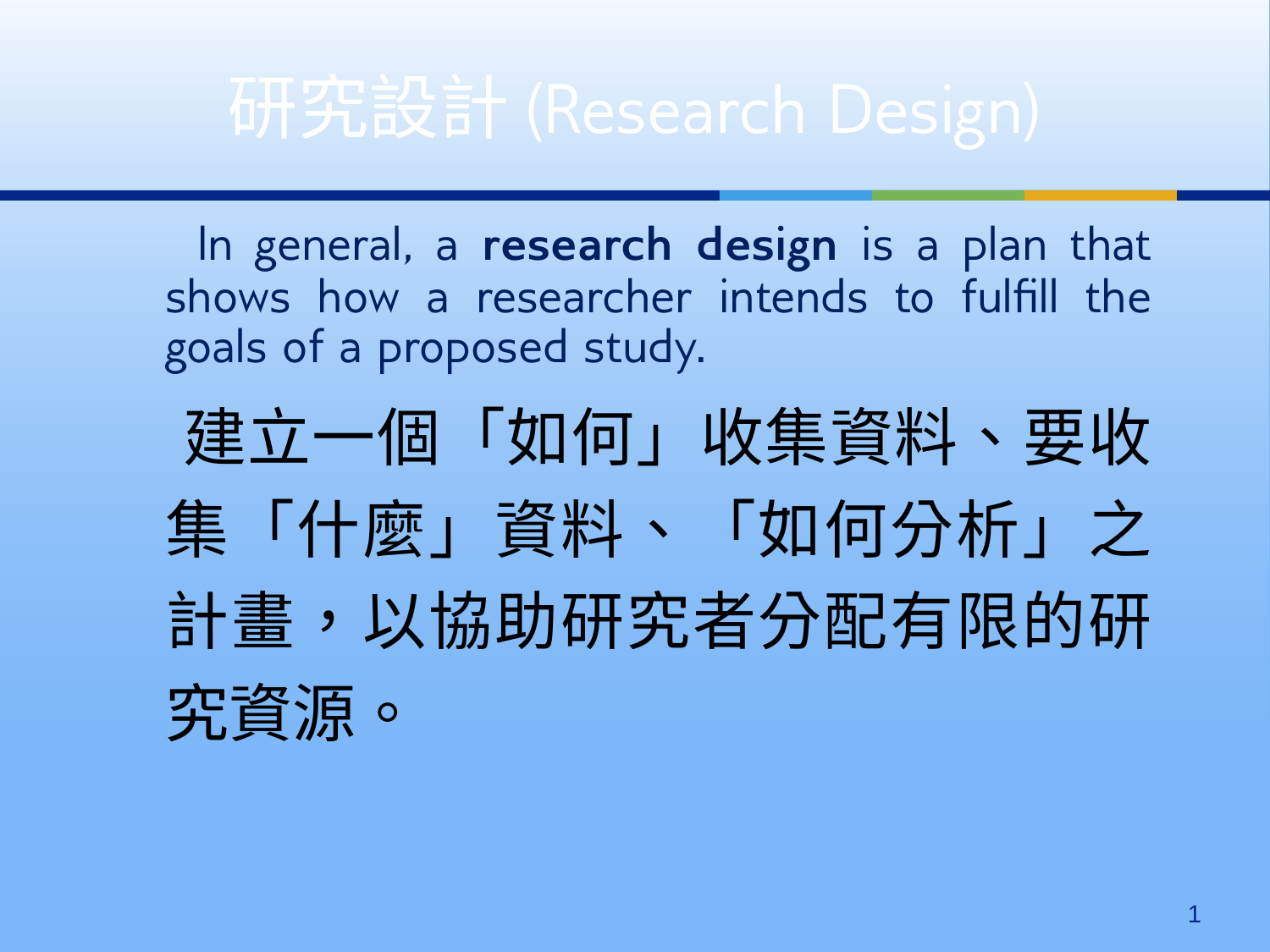

研究設計(Research Design)
   In general, a research design is a plan that shows how a researcher intends to fulfill the goals of a proposed study.
   建立一個「如何」收集資料、要收集「什麼」資料、「如何分析」之計畫，以協助研究者分配有限的研究資源。

1